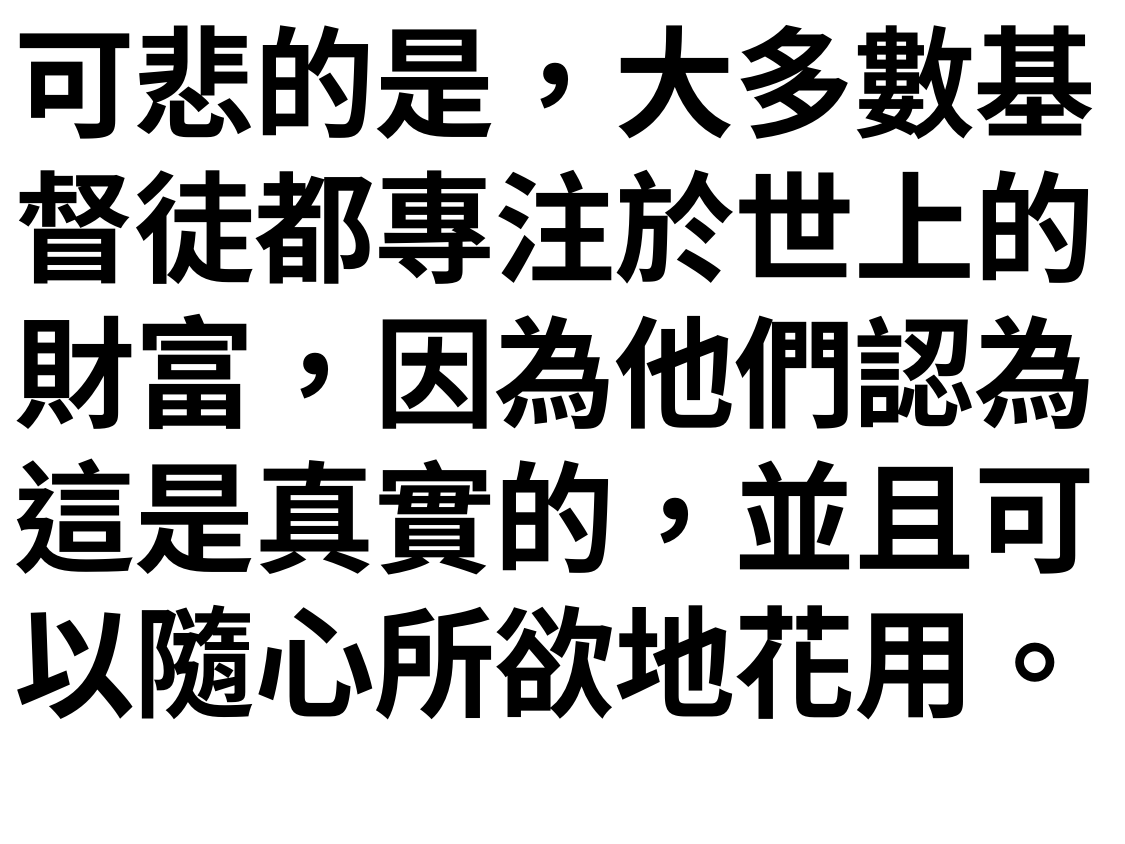

可悲的是，大多數基督徒都專注於世上的財富，因為他們認為這是真實的，並且可以隨心所欲地花用。